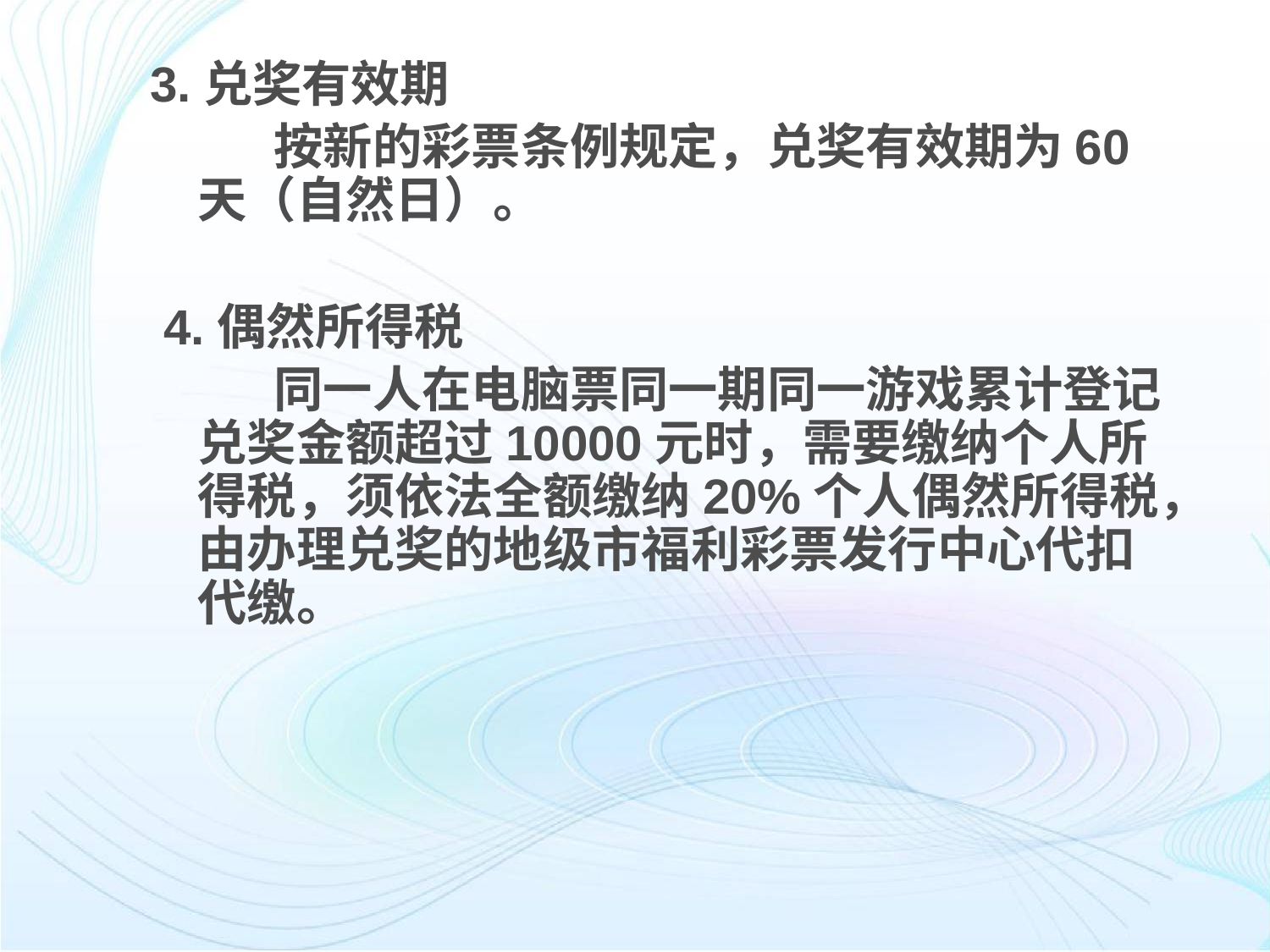

3.兑奖有效期
          按新的彩票条例规定，兑奖有效期为60天（自然日）。

 4.偶然所得税
          同一人在电脑票同一期同一游戏累计登记兑奖金额超过10000元时，需要缴纳个人所得税，须依法全额缴纳20%个人偶然所得税，由办理兑奖的地级市福利彩票发行中心代扣代缴。